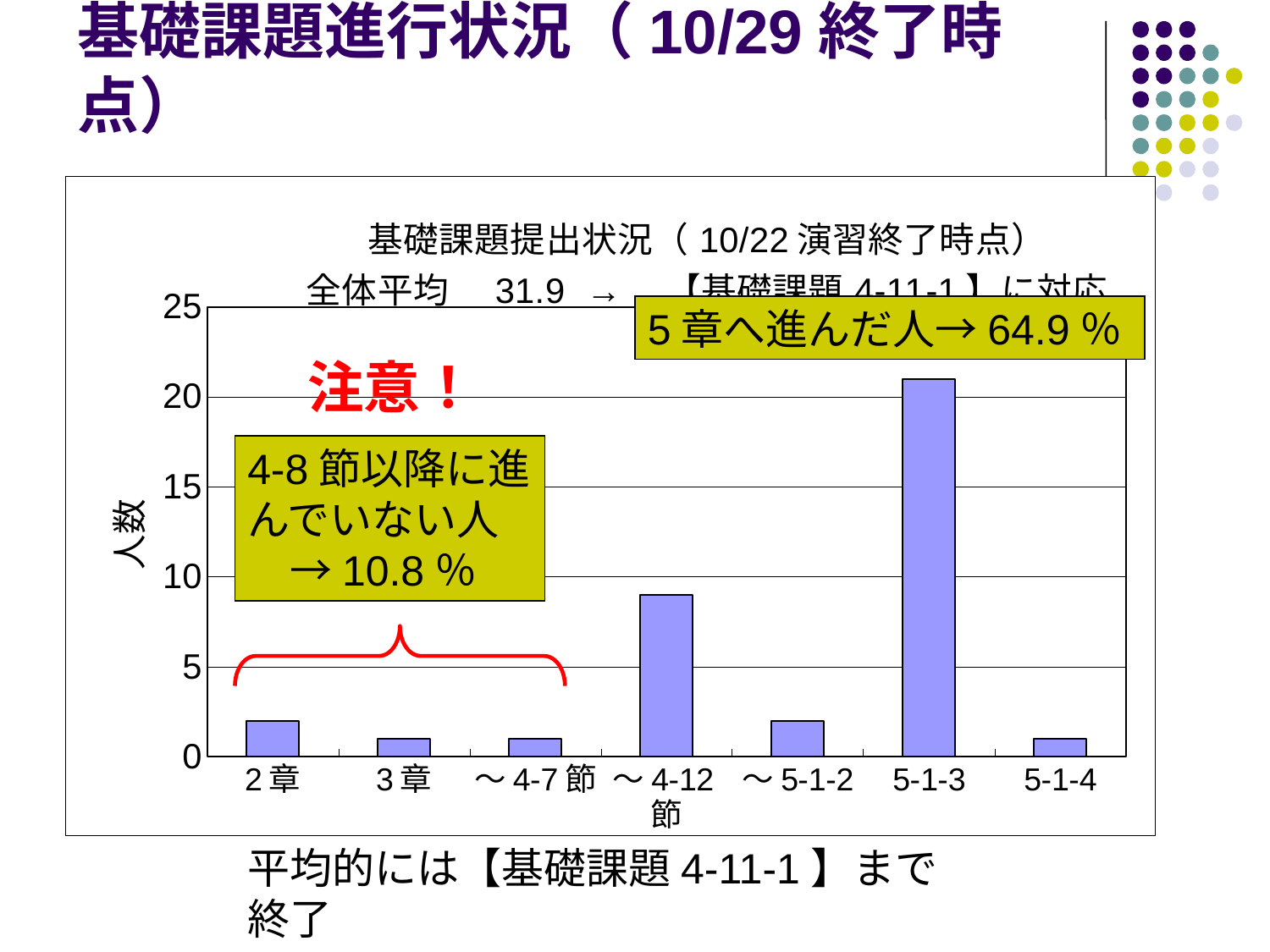

# 基礎課題進行状況（10/29終了時点）

### Chart: 基礎課題提出状況（10/22演習終了時点）
全体平均　31.9  →　【基礎課題4-11-1】に対応

| Category |  |
|---|---|
| 2章 | 2.0 |
| 3章 | 1.0 |
| ～4-7節 | 1.0 |
| ～4-12節 | 9.0 |
| ～5-1-2 | 2.0 |
| 5-1-3 | 21.0 |
| 5-1-4 | 1.0 |
5章へ進んだ人→64.9％
注意！
4-8節以降に進んでいない人　→10.8％

平均的には【基礎課題4-11-1】まで終了